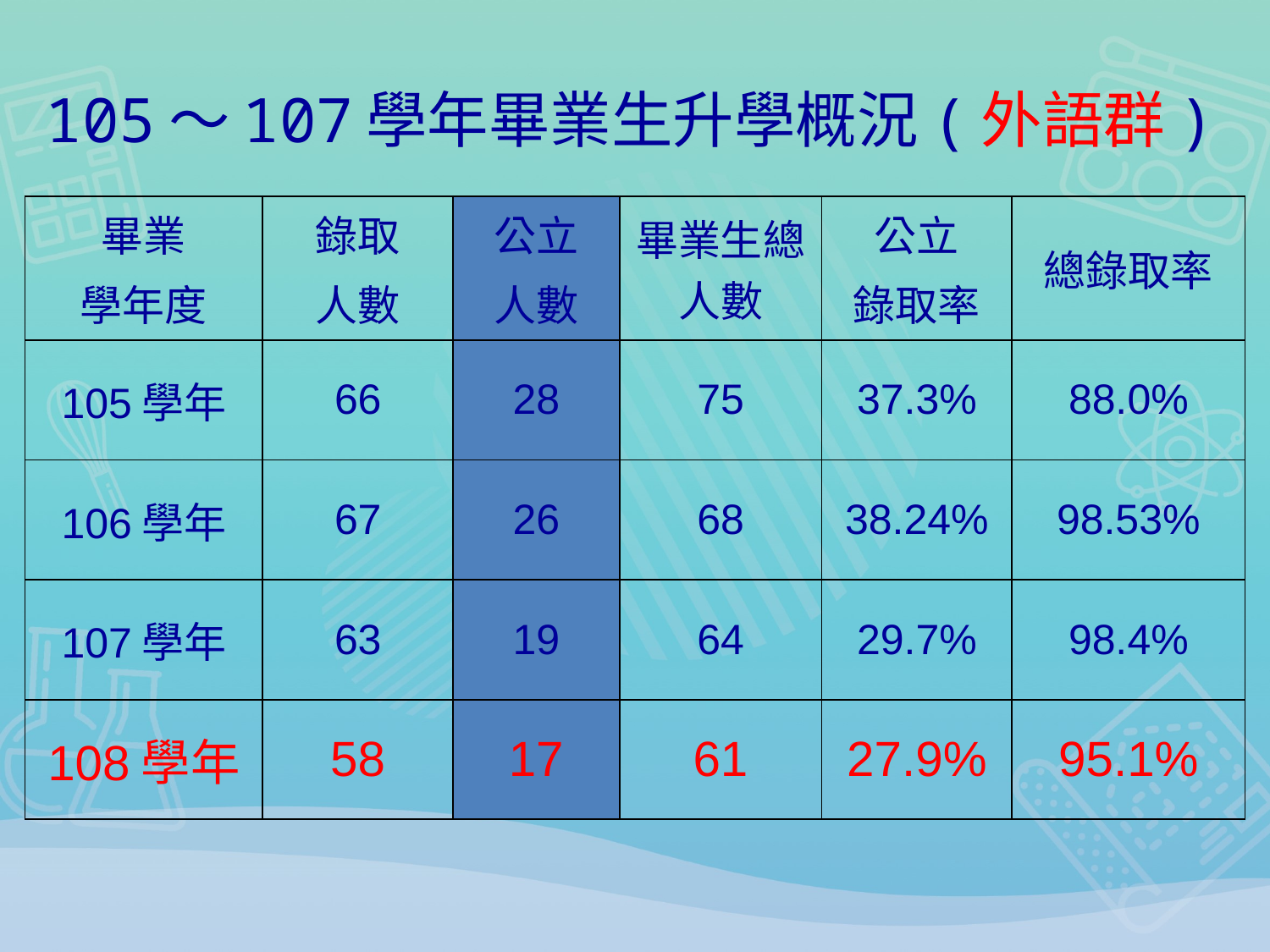

# 105～107學年畢業生升學概況(外語群)
| 畢業 學年度 | 錄取 人數 | 公立 人數 | 畢業生總人數 | 公立 錄取率 | 總錄取率 |
| --- | --- | --- | --- | --- | --- |
| 105學年 | 66 | 28 | 75 | 37.3% | 88.0% |
| 106學年 | 67 | 26 | 68 | 38.24% | 98.53% |
| 107學年 | 63 | 19 | 64 | 29.7% | 98.4% |
| 108學年 | 58 | 17 | 61 | 27.9% | 95.1% |